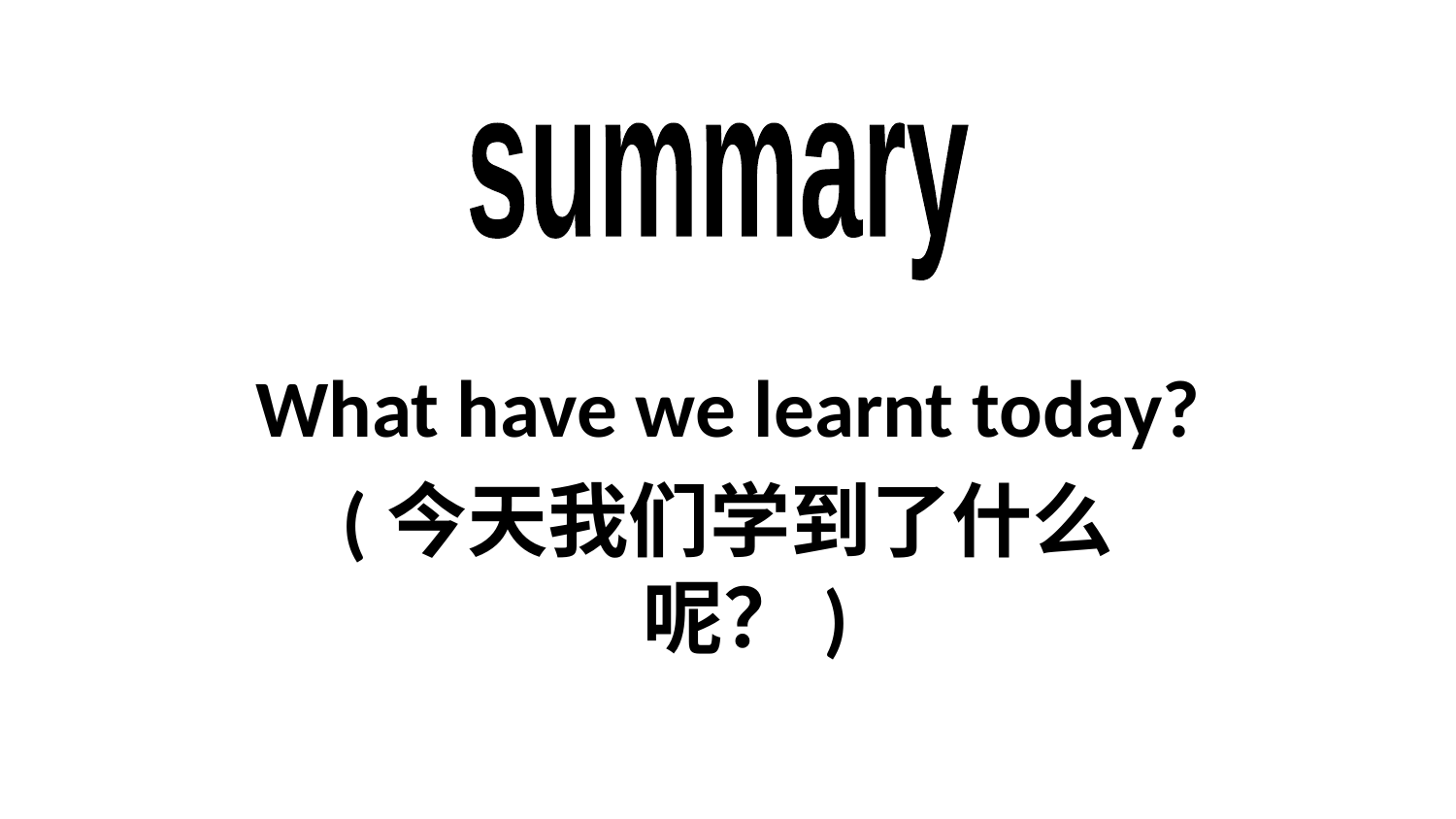

summary
What have we learnt today?
(今天我们学到了什么呢？)